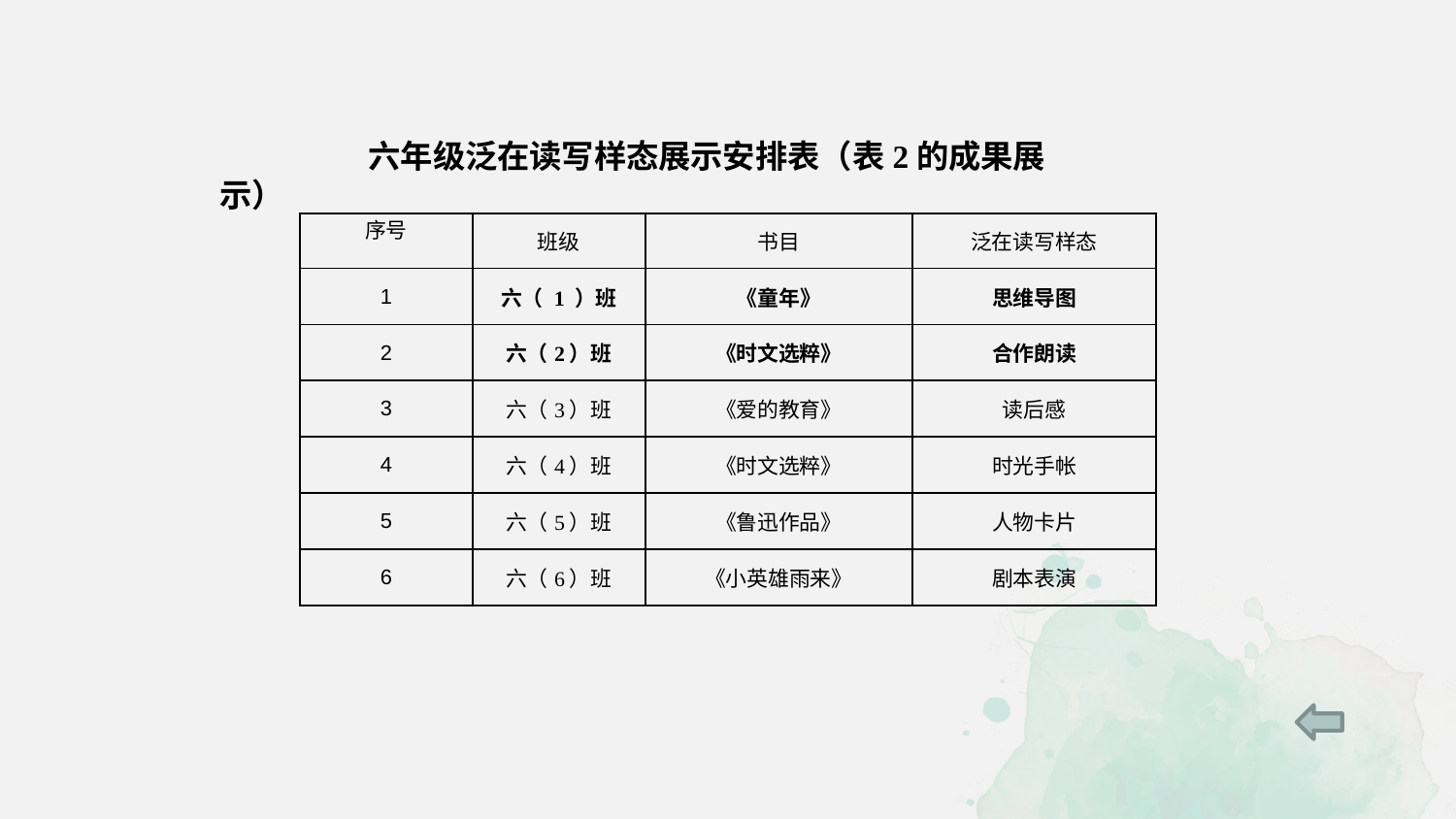

六年级泛在读写样态展示安排表（表2的成果展示）
| 序号 | 班级 | 书目 | 泛在读写样态 |
| --- | --- | --- | --- |
| 1 | 六（ 1 ）班 | 《童年》 | 思维导图 |
| 2 | 六（2）班 | 《时文选粹》 | 合作朗读 |
| 3 | 六（3）班 | 《爱的教育》 | 读后感 |
| 4 | 六（4）班 | 《时文选粹》 | 时光手帐 |
| 5 | 六（5）班 | 《鲁迅作品》 | 人物卡片 |
| 6 | 六（6）班 | 《小英雄雨来》 | 剧本表演 |